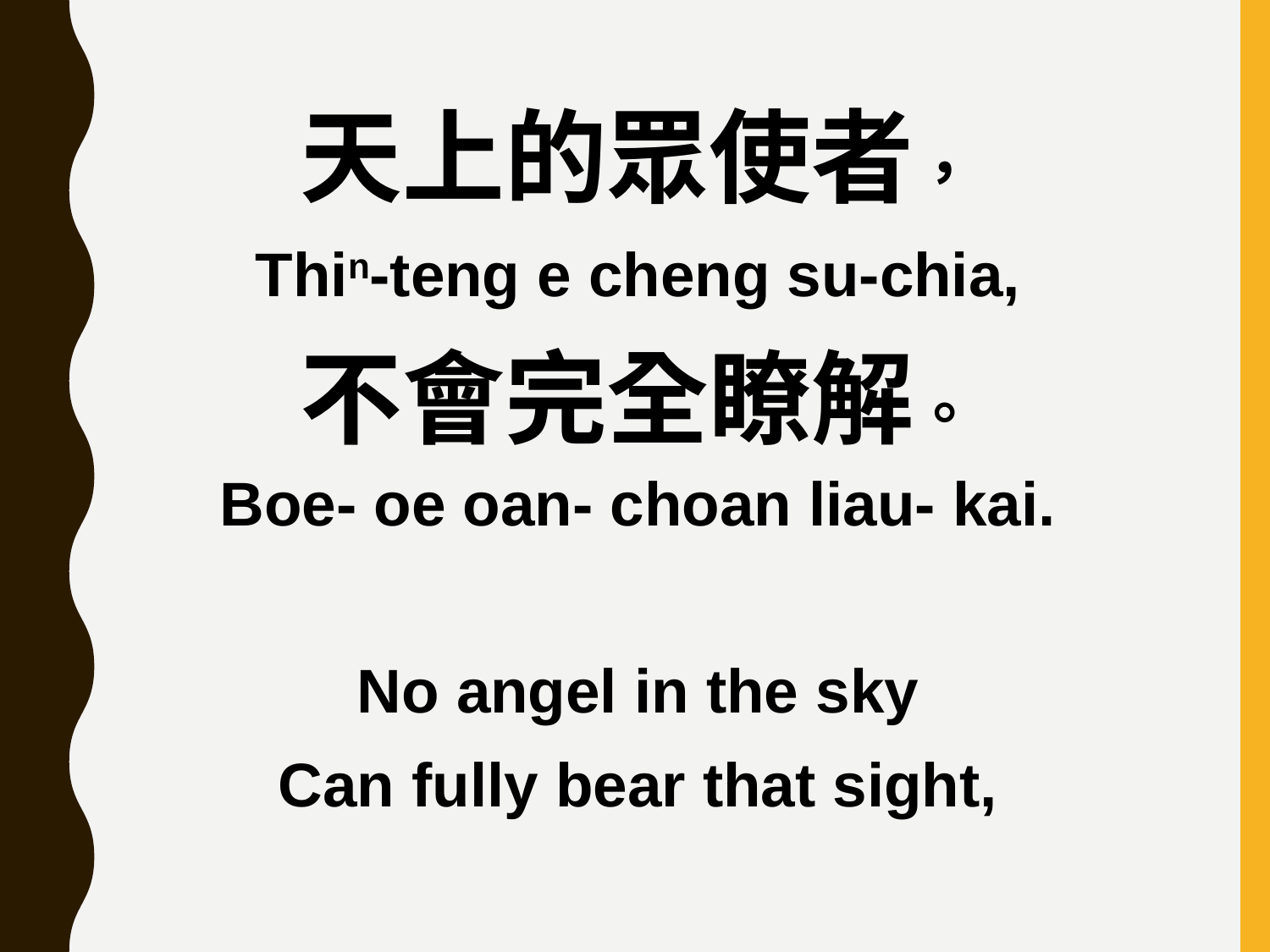

天上的眾使者，
Thin-teng e cheng su-chia,
不會完全瞭解。
Boe- oe oan- choan liau- kai.

No angel in the sky
Can fully bear that sight,